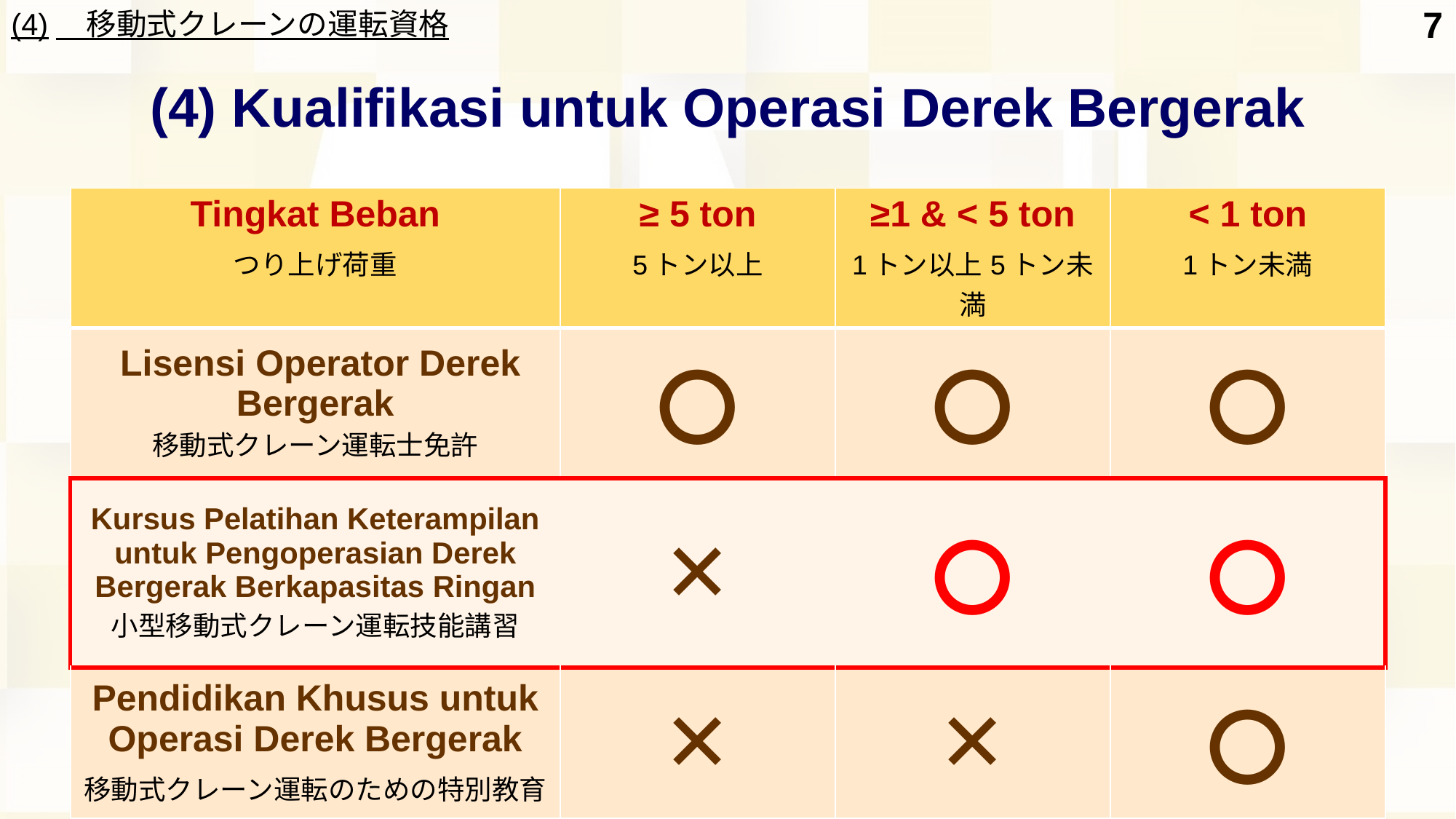

7
(4)　移動式クレーンの運転資格
(4) Kualifikasi untuk Operasi Derek Bergerak
| Tingkat Beban つり上げ荷重 | ≥ 5 ton 5トン以上 | ≥1 & < 5 ton 1トン以上5トン未満 | < 1 ton 1トン未満 |
| --- | --- | --- | --- |
| Lisensi Operator Derek Bergerak 移動式クレーン運転士免許 | 〇 | 〇 | 〇 |
| Kursus Pelatihan Keterampilan untuk Pengoperasian Derek Bergerak Berkapasitas Ringan 小型移動式クレーン運転技能講習 | ✕ | 〇 | 〇 |
| Pendidikan Khusus untuk Operasi Derek Bergerak 移動式クレーン運転のための特別教育 | ✕ | ✕ | 〇 |